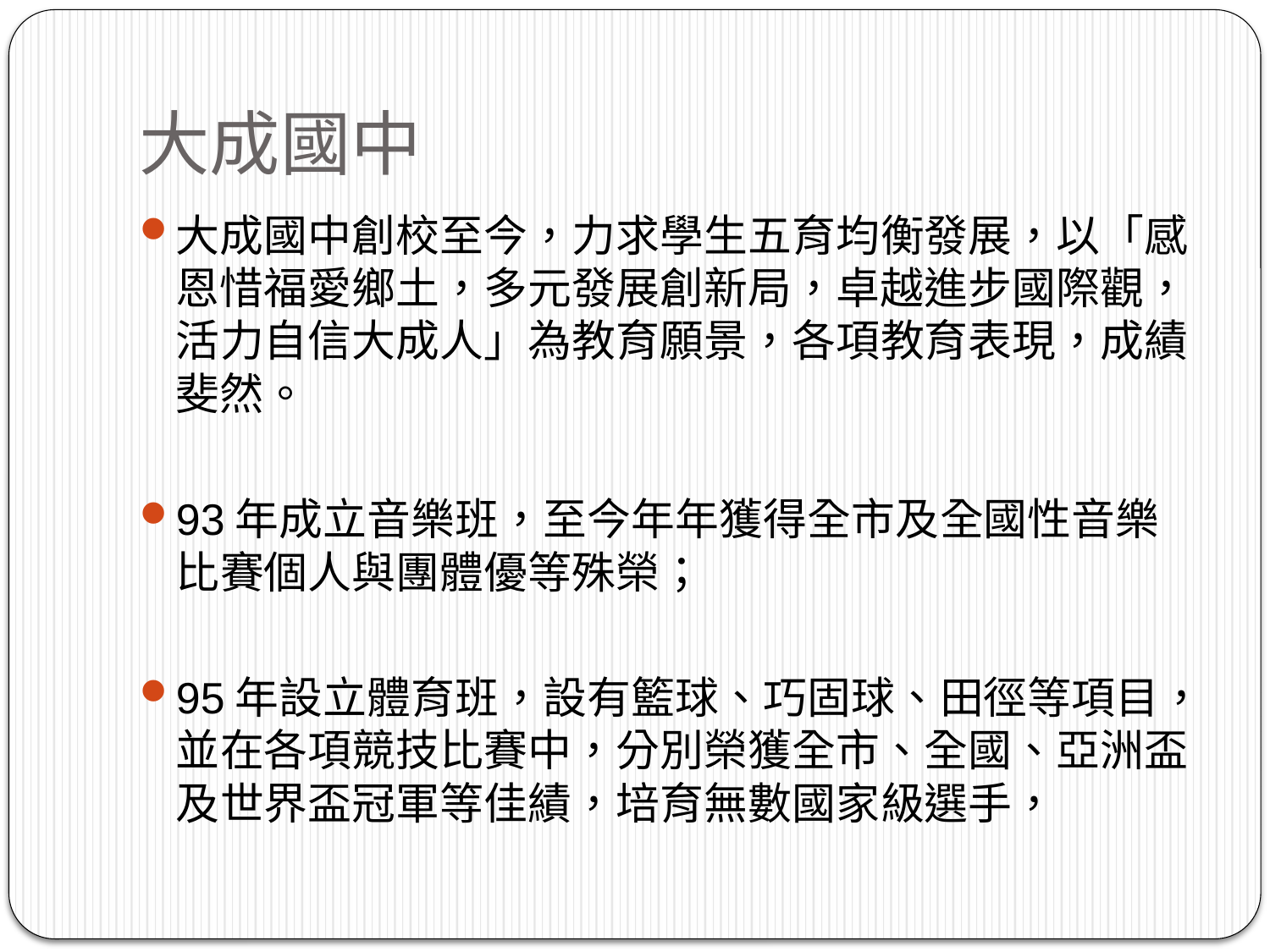

# 大成國中
大成國中創校至今，力求學生五育均衡發展，以「感恩惜福愛鄉土，多元發展創新局，卓越進步國際觀，活力自信大成人」為教育願景，各項教育表現，成績斐然。

93年成立音樂班，至今年年獲得全市及全國性音樂比賽個人與團體優等殊榮；

95年設立體育班，設有籃球、巧固球、田徑等項目，並在各項競技比賽中，分別榮獲全市、全國、亞洲盃及世界盃冠軍等佳績，培育無數國家級選手，